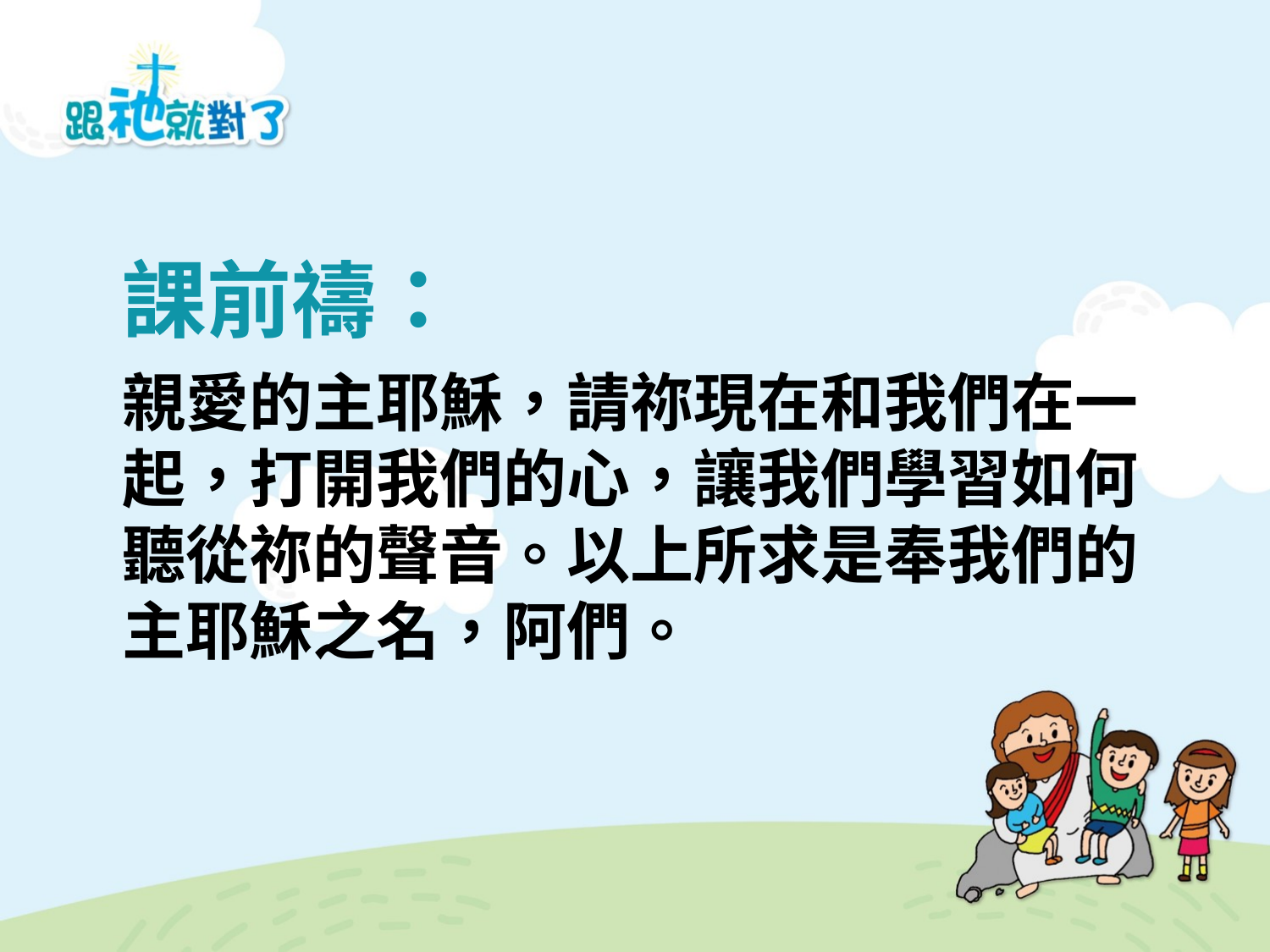

課前禱：
親愛的主耶穌，請祢現在和我們在一起，打開我們的心，讓我們學習如何聽從祢的聲音。以上所求是奉我們的主耶穌之名，阿們。